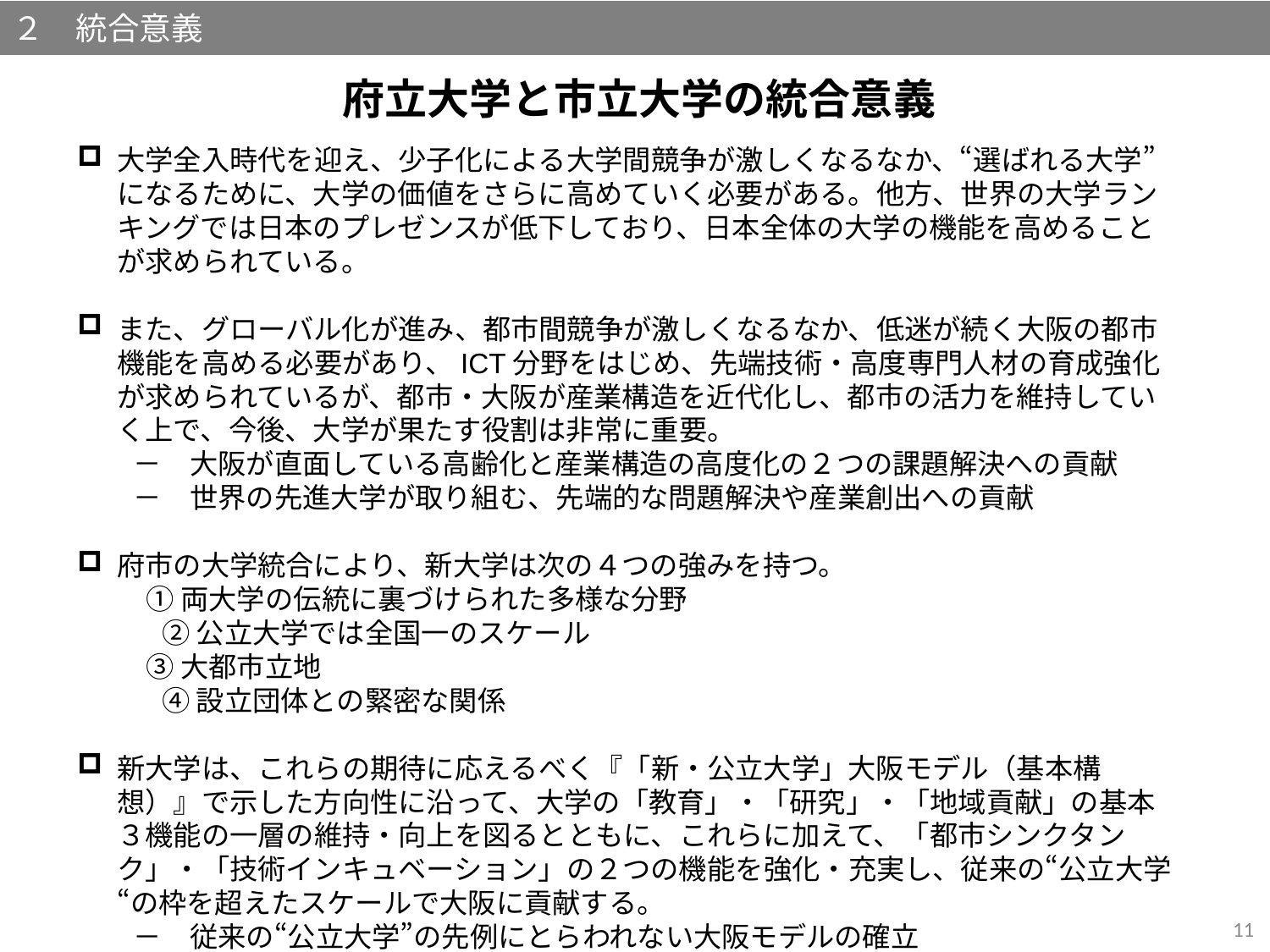

２　統合意義
府立大学と市立大学の統合意義
大学全入時代を迎え、少子化による大学間競争が激しくなるなか、“選ばれる大学”になるために、大学の価値をさらに高めていく必要がある。他方、世界の大学ランキングでは日本のプレゼンスが低下しており、日本全体の大学の機能を高めることが求められている。

また、グローバル化が進み、都市間競争が激しくなるなか、低迷が続く大阪の都市機能を高める必要があり、ICT分野をはじめ、先端技術・高度専門人材の育成強化が求められているが、都市・大阪が産業構造を近代化し、都市の活力を維持していく上で、今後、大学が果たす役割は非常に重要。
　　－　大阪が直面している高齢化と産業構造の高度化の２つの課題解決への貢献
　　－　世界の先進大学が取り組む、先端的な問題解決や産業創出への貢献

府市の大学統合により、新大学は次の４つの強みを持つ。
　　  ① 両大学の伝統に裏づけられた多様な分野
　　　② 公立大学では全国一のスケール
　 　 ③ 大都市立地
　　　④ 設立団体との緊密な関係

新大学は、これらの期待に応えるべく『「新・公立大学」大阪モデル（基本構想）』で示した方向性に沿って、大学の「教育」・「研究」・「地域貢献」の基本３機能の一層の維持・向上を図るとともに、これらに加えて、「都市シンクタンク」・「技術インキュベーション」の２つの機能を強化・充実し、従来の“公立大学“の枠を超えたスケールで大阪に貢献する。
　　－　従来の“公立大学”の先例にとらわれない大阪モデルの確立
　　－　大都市大阪における立地を意識し、産業創出や人材誘引に貢献すべき
11